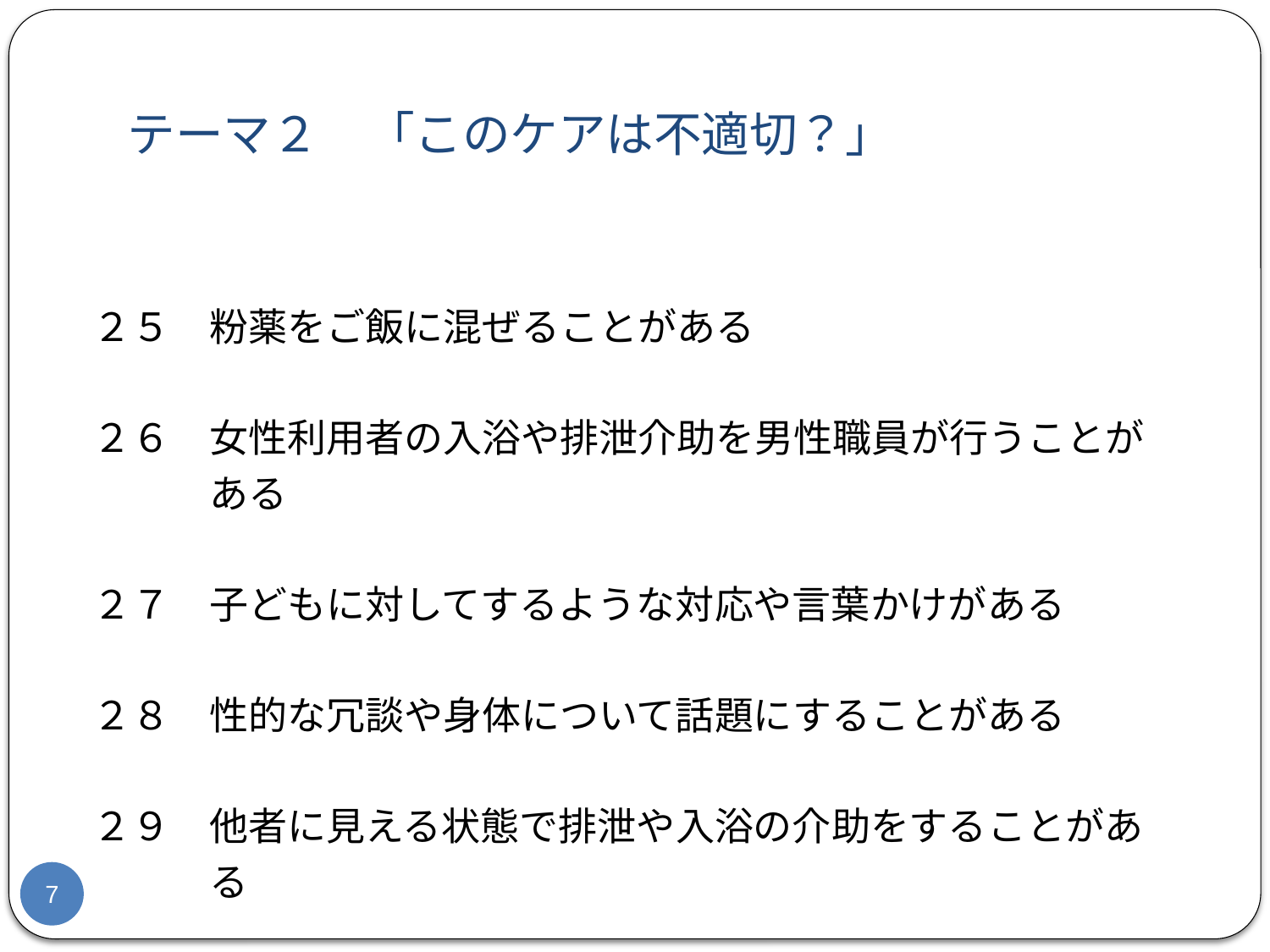

# テーマ２　「このケアは不適切？」

２５　粉薬をご飯に混ぜることがある

２６　女性利用者の入浴や排泄介助を男性職員が行うことが
　　　ある

２７　子どもに対してするような対応や言葉かけがある

２８　性的な冗談や身体について話題にすることがある

２９　他者に見える状態で排泄や入浴の介助をすることがあ
　　　る
7